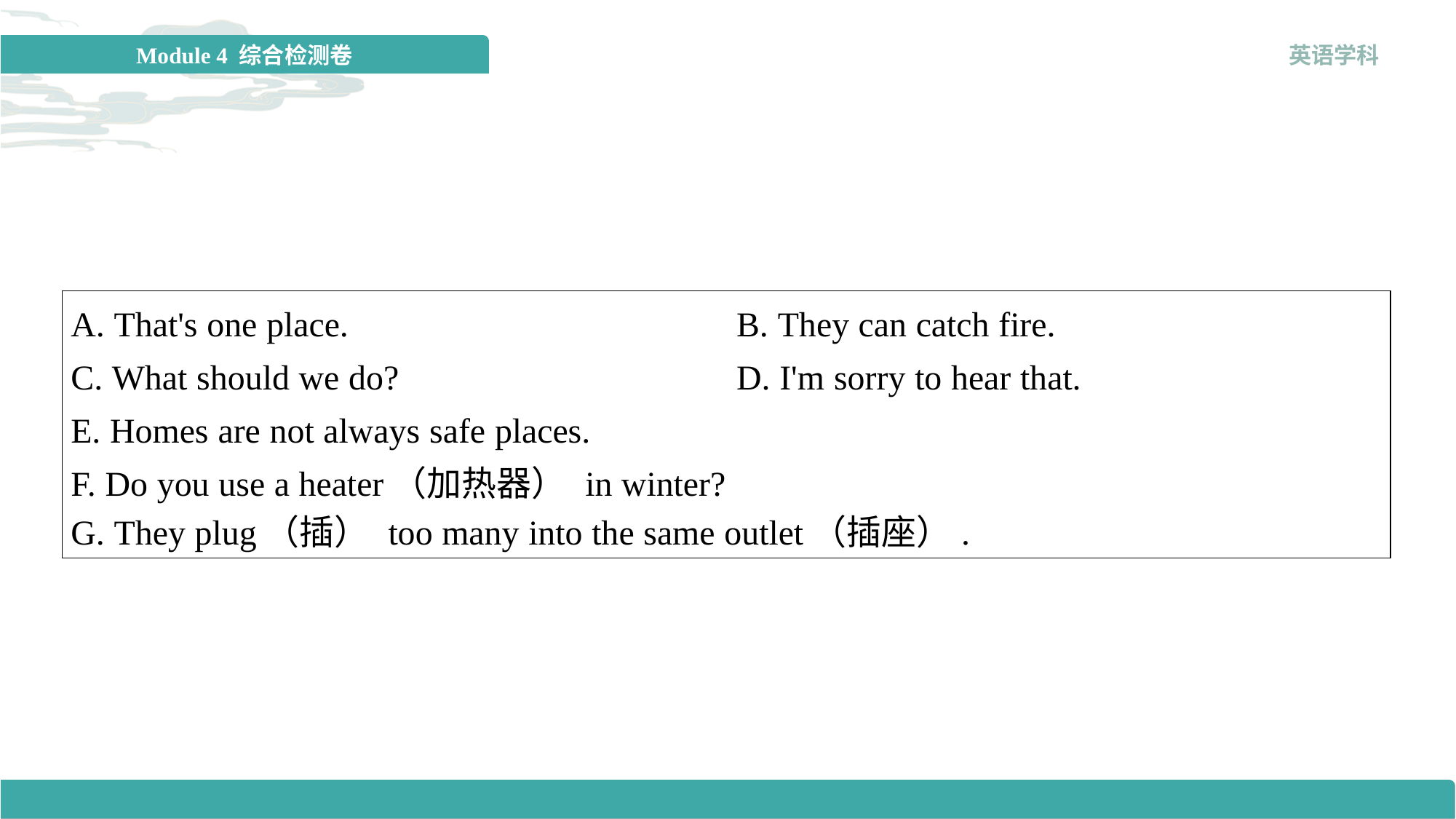

| A. That's one place. B. They can catch fire. C. What should we do? D. I'm sorry to hear that. E. Homes are not always safe places. F. Do you use a heater（加热器） in winter? G. They plug（插） too many into the same outlet（插座）. |
| --- |